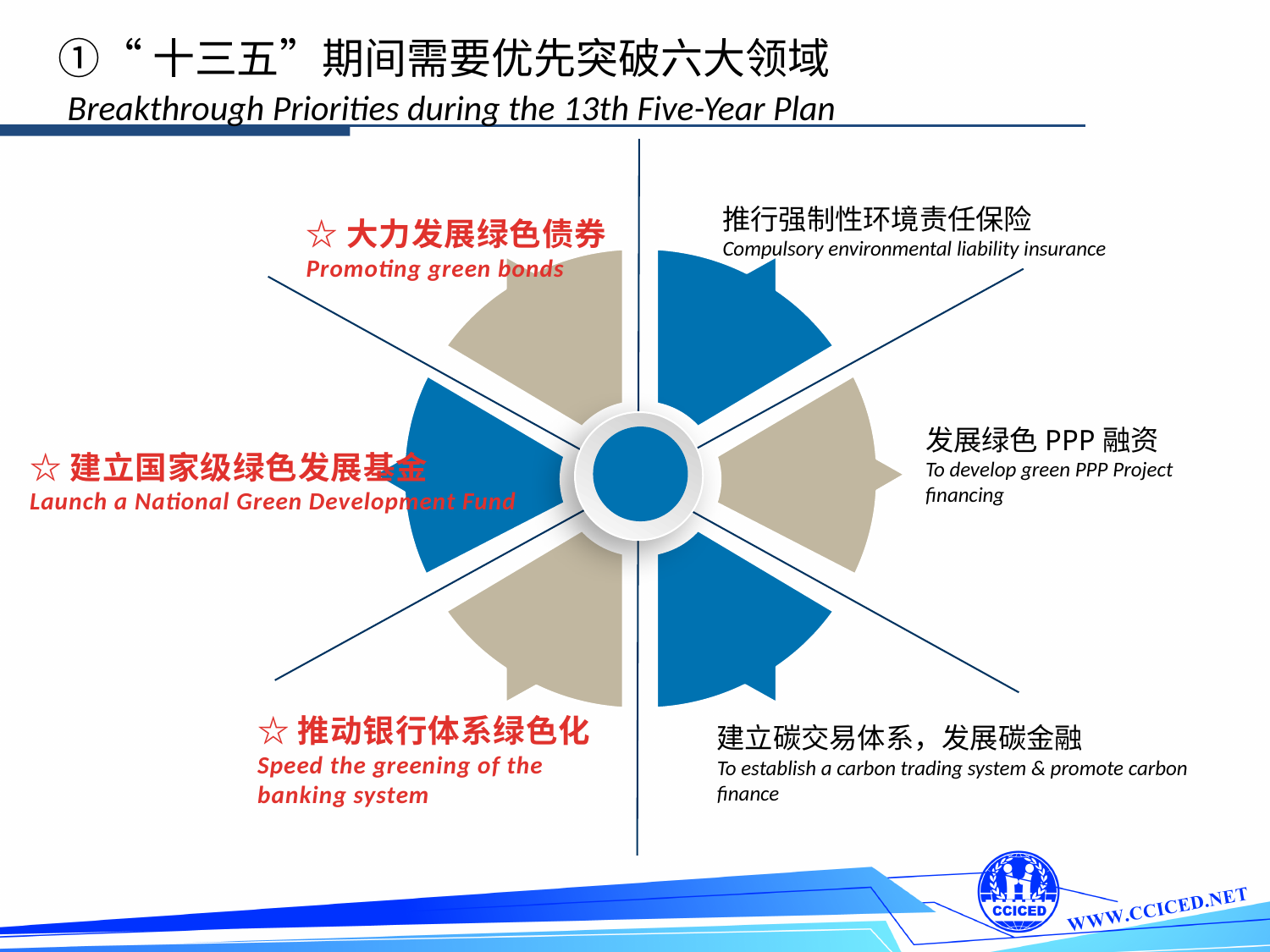

①“十三五”期间需要优先突破六大领域
Breakthrough Priorities during the 13th Five-Year Plan

推行强制性环境责任保险
Compulsory environmental liability insurance
☆大力发展绿色债券
Promoting green bonds
发展绿色PPP融资
To develop green PPP Project financing
☆建立国家级绿色发展基金
Launch a National Green Development Fund
☆推动银行体系绿色化
Speed the greening of the banking system
建立碳交易体系，发展碳金融
To establish a carbon trading system & promote carbon finance